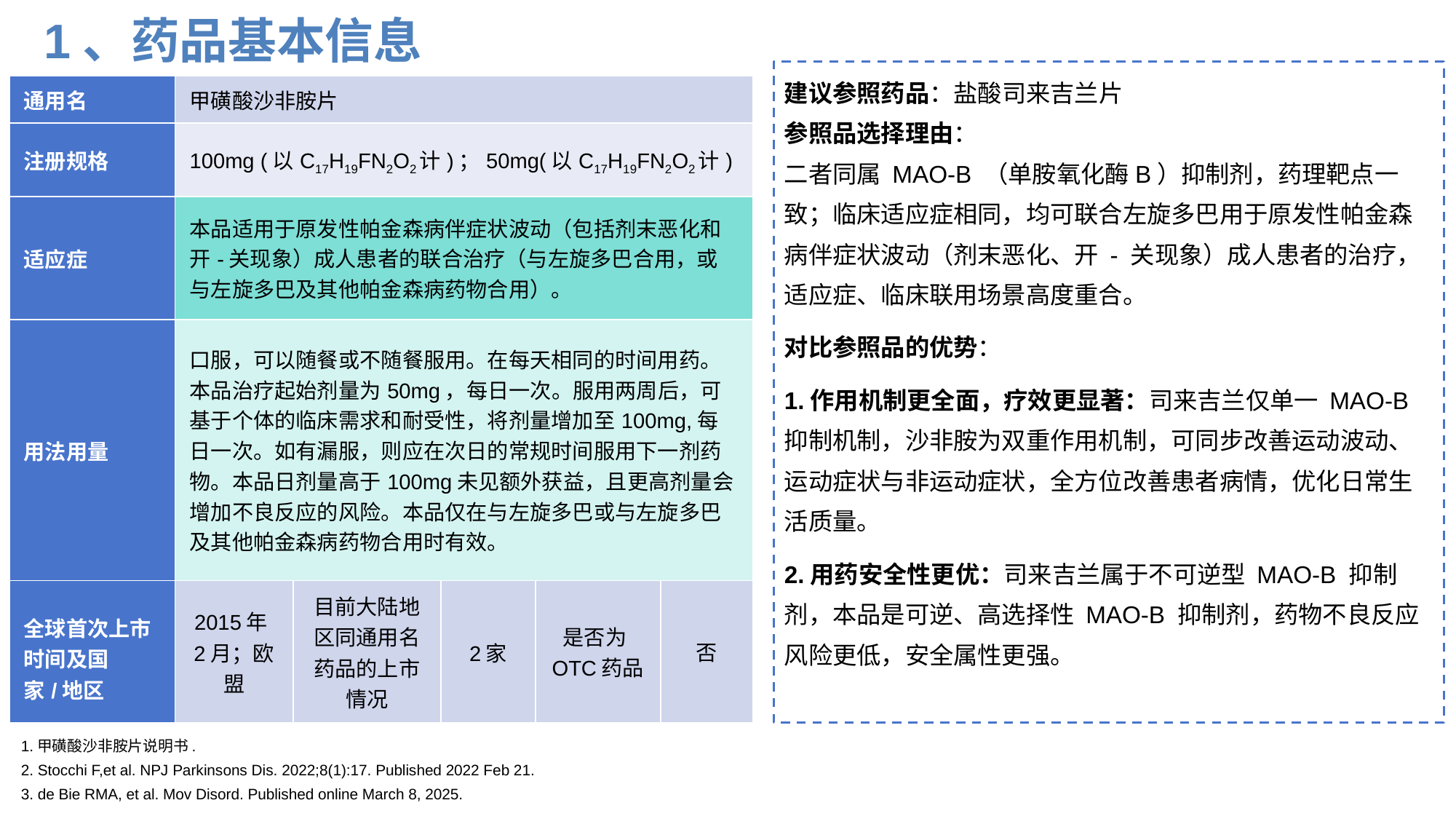

1、药品基本信息
建议参照药品：盐酸司来吉兰片
参照品选择理由：
二者同属 MAO-B （单胺氧化酶B）抑制剂，药理靶点一致；临床适应症相同，均可联合左旋多巴用于原发性帕金森病伴症状波动（剂末恶化、开 - 关现象）成人患者的治疗，适应症、临床联用场景高度重合。
对比参照品的优势：
1.作用机制更全面，疗效更显著：司来吉兰仅单一 MAO-B 抑制机制，沙非胺为双重作用机制，可同步改善运动波动、运动症状与非运动症状，全方位改善患者病情，优化日常生活质量。
2.用药安全性更优：司来吉兰属于不可逆型 MAO-B 抑制剂，本品是可逆、高选择性 MAO-B 抑制剂，药物不良反应风险更低，安全属性更强。
| 通用名 | 甲磺酸沙非胺片 |  |  |  |  |
| --- | --- | --- | --- | --- | --- |
| 注册规格 | 100mg (以C17H19FN2O2计)；50mg(以C17H19FN2O2计) |  |  |  |  |
| 适应症 | 本品适用于原发性帕金森病伴症状波动（包括剂末恶化和开-关现象）成人患者的联合治疗（与左旋多巴合用，或与左旋多巴及其他帕金森病药物合用）。 |  |  |  |  |
| 用法用量 | 口服，可以随餐或不随餐服用。在每天相同的时间用药。本品治疗起始剂量为50mg，每日一次。服用两周后，可基于个体的临床需求和耐受性，将剂量增加至100mg,每日一次。如有漏服，则应在次日的常规时间服用下一剂药物。本品日剂量高于100mg未见额外获益，且更高剂量会增加不良反应的风险。本品仅在与左旋多巴或与左旋多巴及其他帕金森病药物合用时有效。 |  |  |  |  |
| 全球首次上市时间及国家/地区 | 2015年2月；欧盟 | 目前大陆地区同通用名药品的上市情况 | 2家 | 是否为OTC药品 | 否 |
1.甲磺酸沙非胺片说明书.
2. Stocchi F,et al. NPJ Parkinsons Dis. 2022;8(1):17. Published 2022 Feb 21.
3. de Bie RMA, et al. Mov Disord. Published online March 8, 2025.